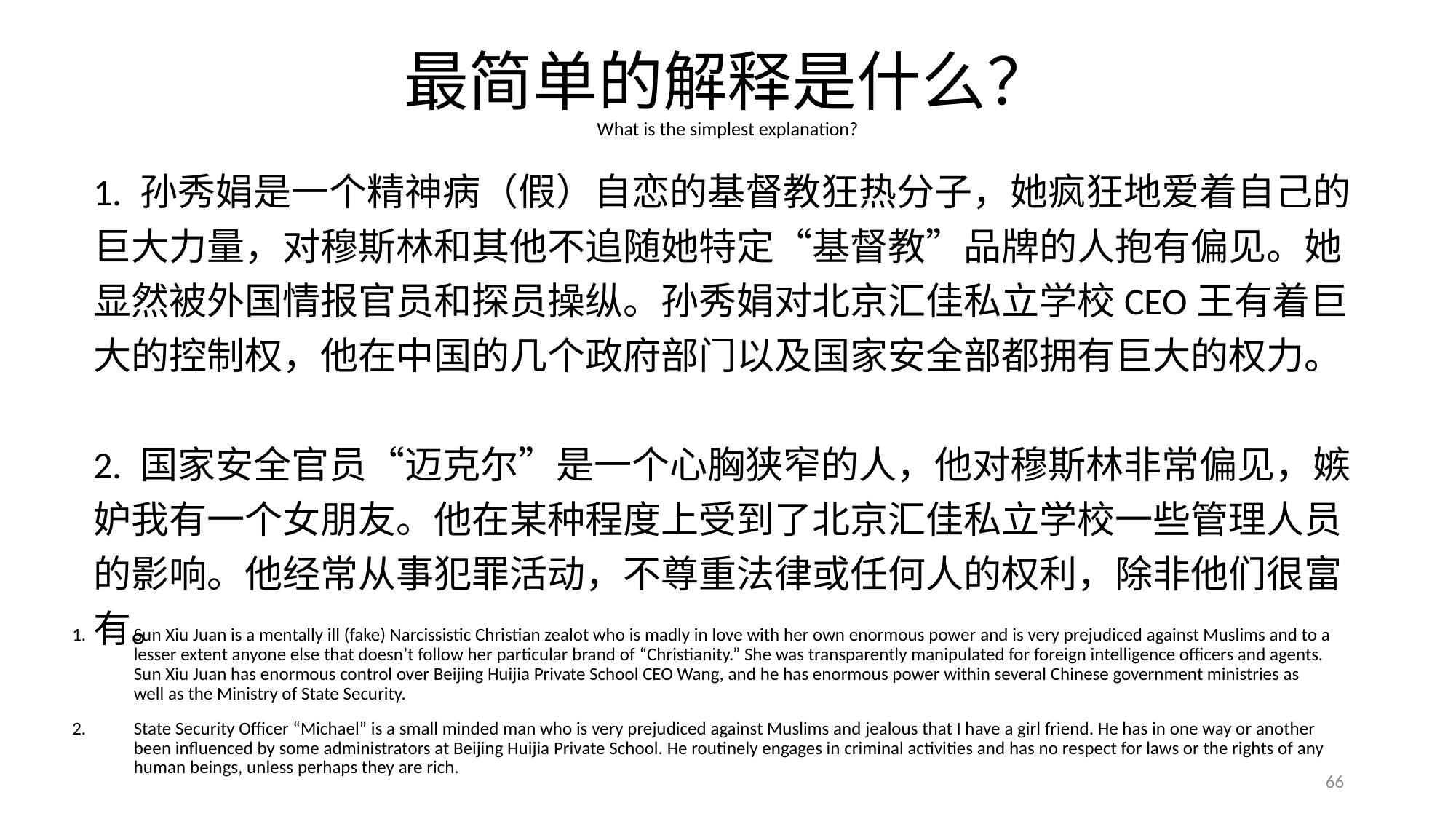

# 最简单的解释是什么？ What is the simplest explanation?
1. 孙秀娟是一个精神病（假）自恋的基督教狂热分子，她疯狂地爱着自己的巨大力量，对穆斯林和其他不追随她特定“基督教”品牌的人抱有偏见。她显然被外国情报官员和探员操纵。孙秀娟对北京汇佳私立学校CEO王有着巨大的控制权，他在中国的几个政府部门以及国家安全部都拥有巨大的权力。

2. 国家安全官员“迈克尔”是一个心胸狭窄的人，他对穆斯林非常偏见，嫉妒我有一个女朋友。他在某种程度上受到了北京汇佳私立学校一些管理人员的影响。他经常从事犯罪活动，不尊重法律或任何人的权利，除非他们很富有。
Sun Xiu Juan is a mentally ill (fake) Narcissistic Christian zealot who is madly in love with her own enormous power and is very prejudiced against Muslims and to a lesser extent anyone else that doesn’t follow her particular brand of “Christianity.” She was transparently manipulated for foreign intelligence officers and agents. Sun Xiu Juan has enormous control over Beijing Huijia Private School CEO Wang, and he has enormous power within several Chinese government ministries as well as the Ministry of State Security.
State Security Officer “Michael” is a small minded man who is very prejudiced against Muslims and jealous that I have a girl friend. He has in one way or another been influenced by some administrators at Beijing Huijia Private School. He routinely engages in criminal activities and has no respect for laws or the rights of any human beings, unless perhaps they are rich.
66